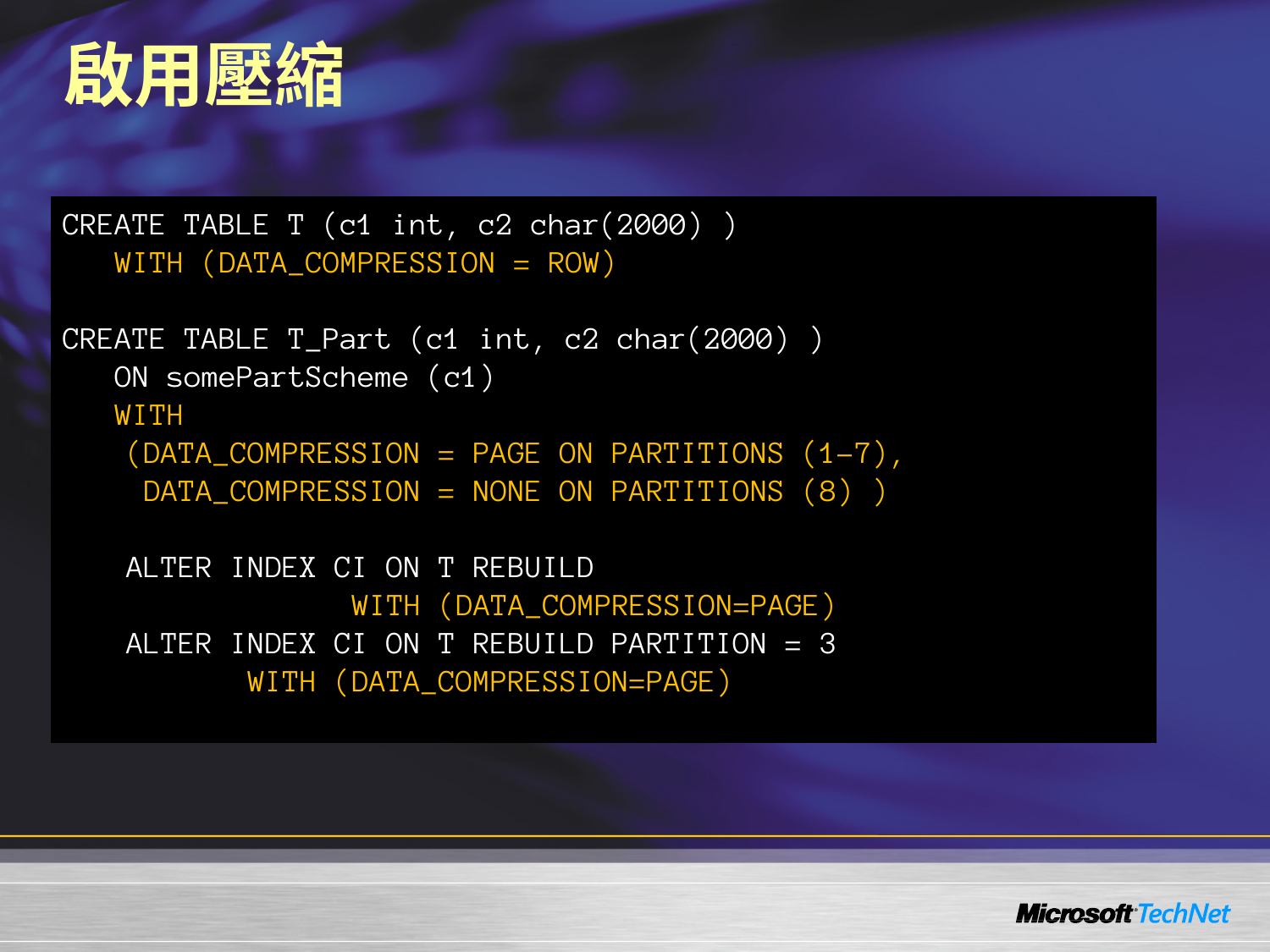

# 啟用壓縮
CREATE TABLE T (c1 int, c2 char(2000) )
   WITH (DATA_COMPRESSION = ROW)

CREATE TABLE T_Part (c1 int, c2 char(2000) )
   ON somePartScheme (c1)
   WITH
(DATA_COMPRESSION = PAGE ON PARTITIONS (1-7),
 DATA_COMPRESSION = NONE ON PARTITIONS (8) )

ALTER INDEX CI ON T REBUILD
             WITH (DATA_COMPRESSION=PAGE)
ALTER INDEX CI ON T REBUILD PARTITION = 3
       WITH (DATA_COMPRESSION=PAGE)